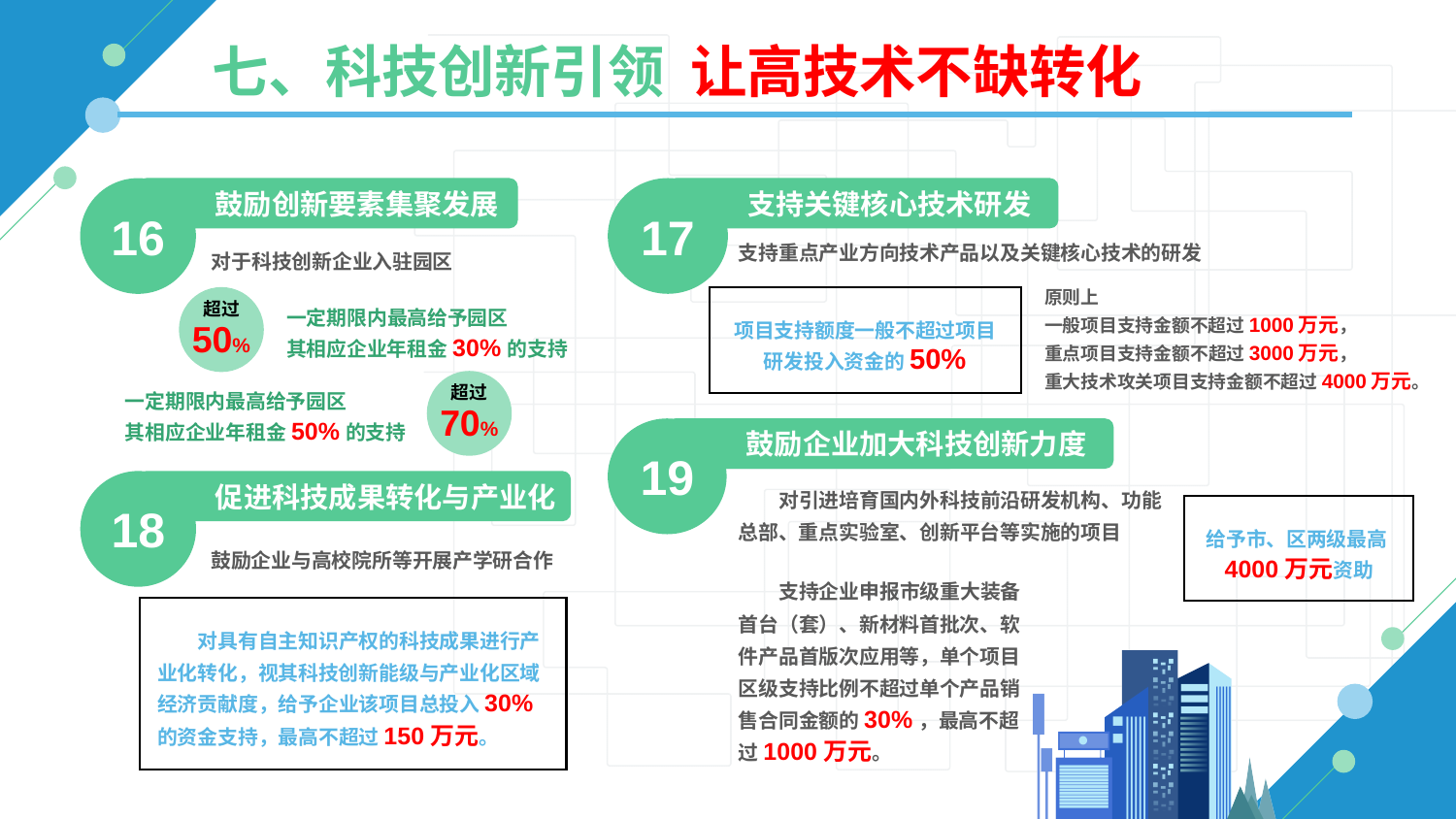

七、科技创新引领  让高技术不缺转化

17

支持关键核心技术研发
16
鼓励创新要素集聚发展
对于科技创新企业入驻园区
支持重点产业方向技术产品以及关键核心技术的研发
原则上
一般项目支持金额不超过1000万元，
重点项目支持金额不超过3000万元，
重大技术攻关项目支持金额不超过4000万元。

超过
50%

项目支持额度一般不超过项目研发投入资金的50%
一定期限内最高给予园区
其相应企业年租金30%的支持

超过
70%
一定期限内最高给予园区
其相应企业年租金50%的支持
19

鼓励企业加大科技创新力度
18

促进科技成果转化与产业化
对引进培育国内外科技前沿研发机构、功能总部、重点实验室、创新平台等实施的项目

给予市、区两级最高4000万元资助
鼓励企业与高校院所等开展产学研合作
支持企业申报市级重大装备首台（套）、新材料首批次、软件产品首版次应用等，单个项目区级支持比例不超过单个产品销售合同金额的30%，最高不超过1000万元。

对具有自主知识产权的科技成果进行产业化转化，视其科技创新能级与产业化区域经济贡献度，给予企业该项目总投入30%的资金支持，最高不超过150万元。